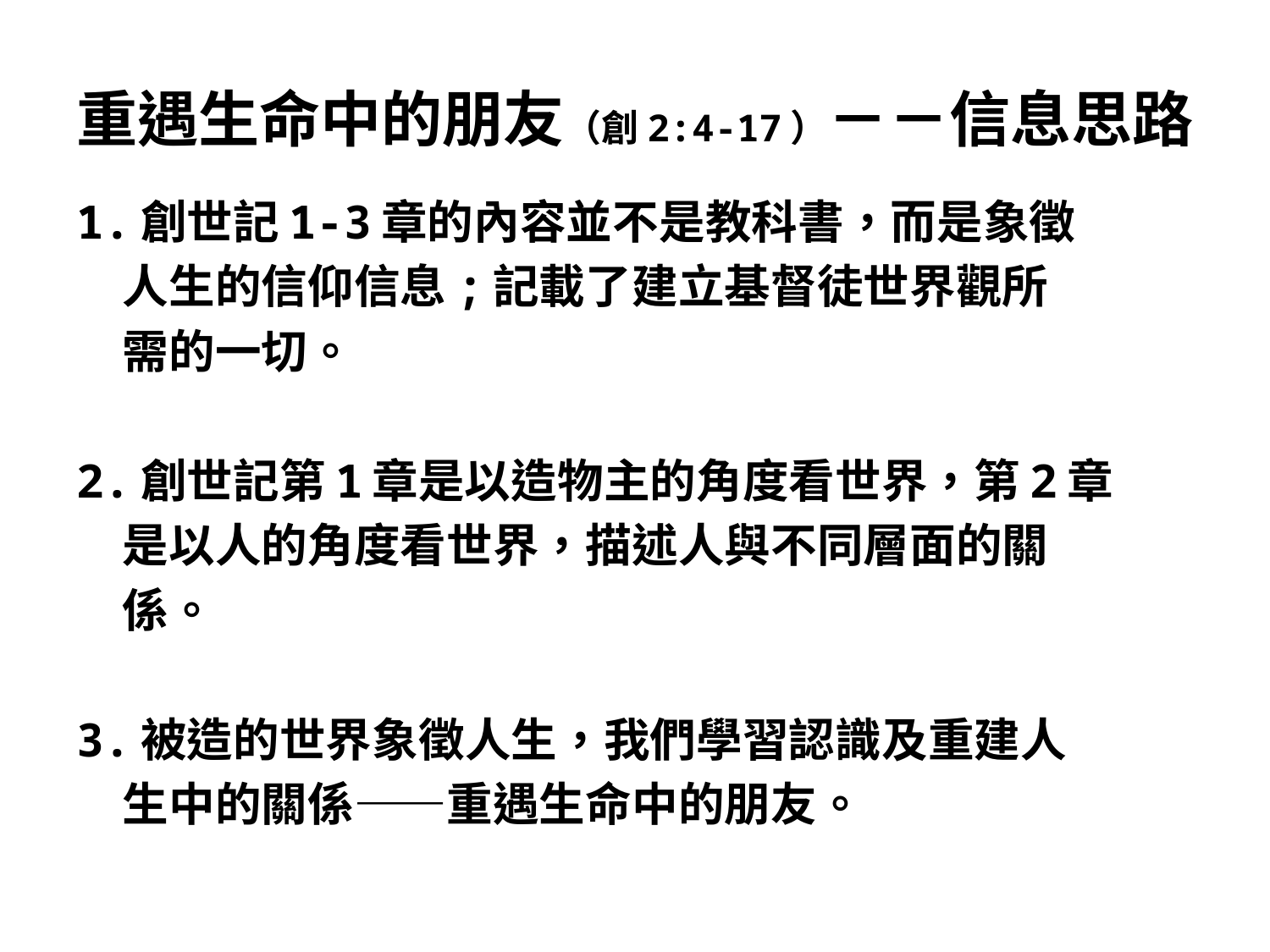

# 重遇生命中的朋友（創2:4-17）－－信息思路
1.創世記1-3章的內容並不是教科書，而是象徵
　人生的信仰信息;記載了建立基督徒世界觀所
　需的一切。

2.創世記第1章是以造物主的角度看世界，第2章
　是以人的角度看世界，描述人與不同層面的關
　係。

3.被造的世界象徵人生，我們學習認識及重建人
　生中的關係——重遇生命中的朋友。